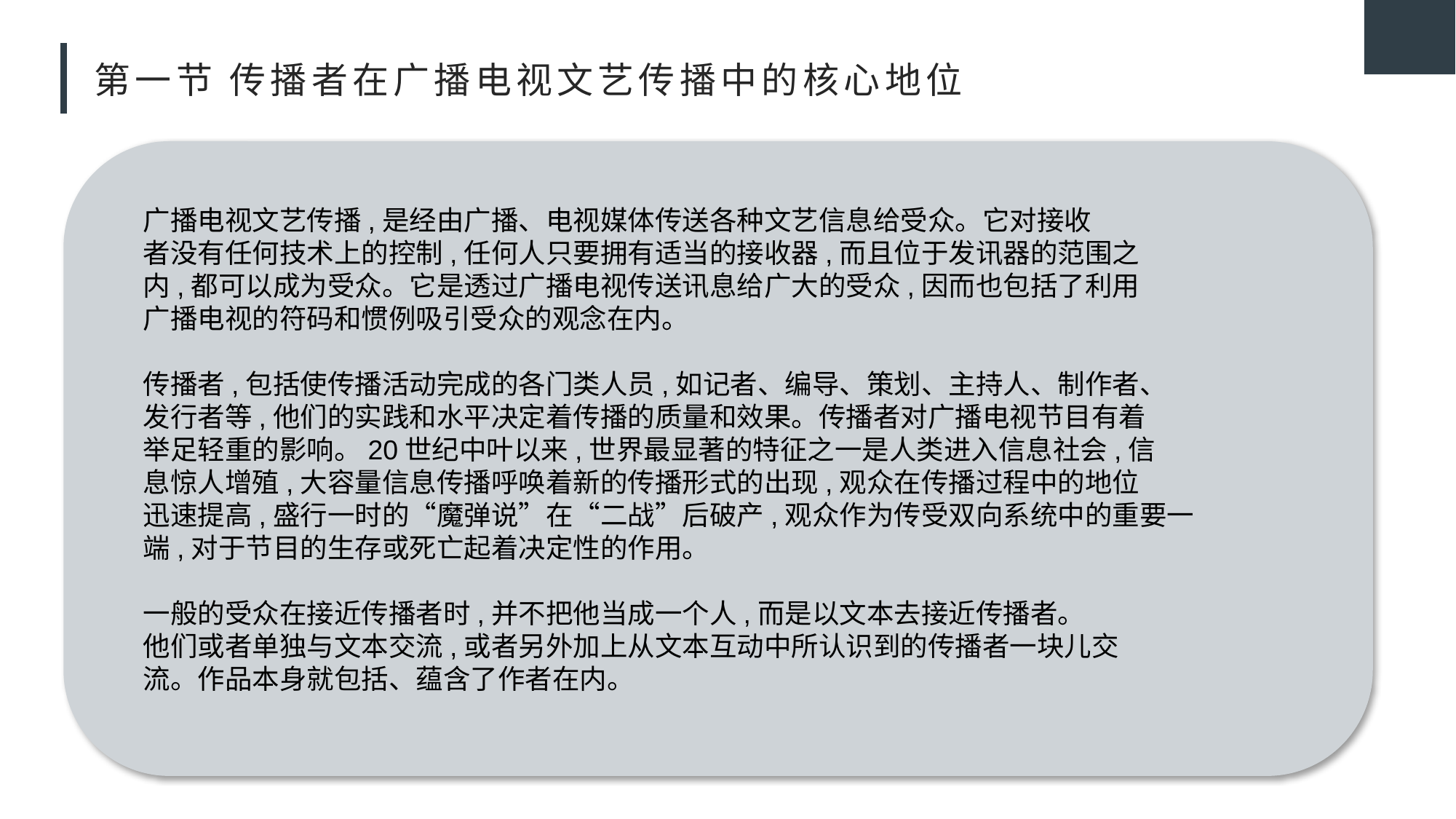

# 第一节 传播者在广播电视文艺传播中的核心地位

广播电视文艺传播,是经由广播、电视媒体传送各种文艺信息给受众。它对接收
者没有任何技术上的控制,任何人只要拥有适当的接收器,而且位于发讯器的范围之
内,都可以成为受众。它是透过广播电视传送讯息给广大的受众,因而也包括了利用
广播电视的符码和惯例吸引受众的观念在内。

传播者,包括使传播活动完成的各门类人员,如记者、编导、策划、主持人、制作者、
发行者等,他们的实践和水平决定着传播的质量和效果。传播者对广播电视节目有着
举足轻重的影响。20世纪中叶以来,世界最显著的特征之一是人类进入信息社会,信
息惊人增殖,大容量信息传播呼唤着新的传播形式的出现,观众在传播过程中的地位
迅速提高,盛行一时的“魔弹说”在“二战”后破产,观众作为传受双向系统中的重要一
端,对于节目的生存或死亡起着决定性的作用。

一般的受众在接近传播者时,并不把他当成一个人,而是以文本去接近传播者。
他们或者单独与文本交流,或者另外加上从文本互动中所认识到的传播者一块儿交
流。作品本身就包括、蕴含了作者在内。